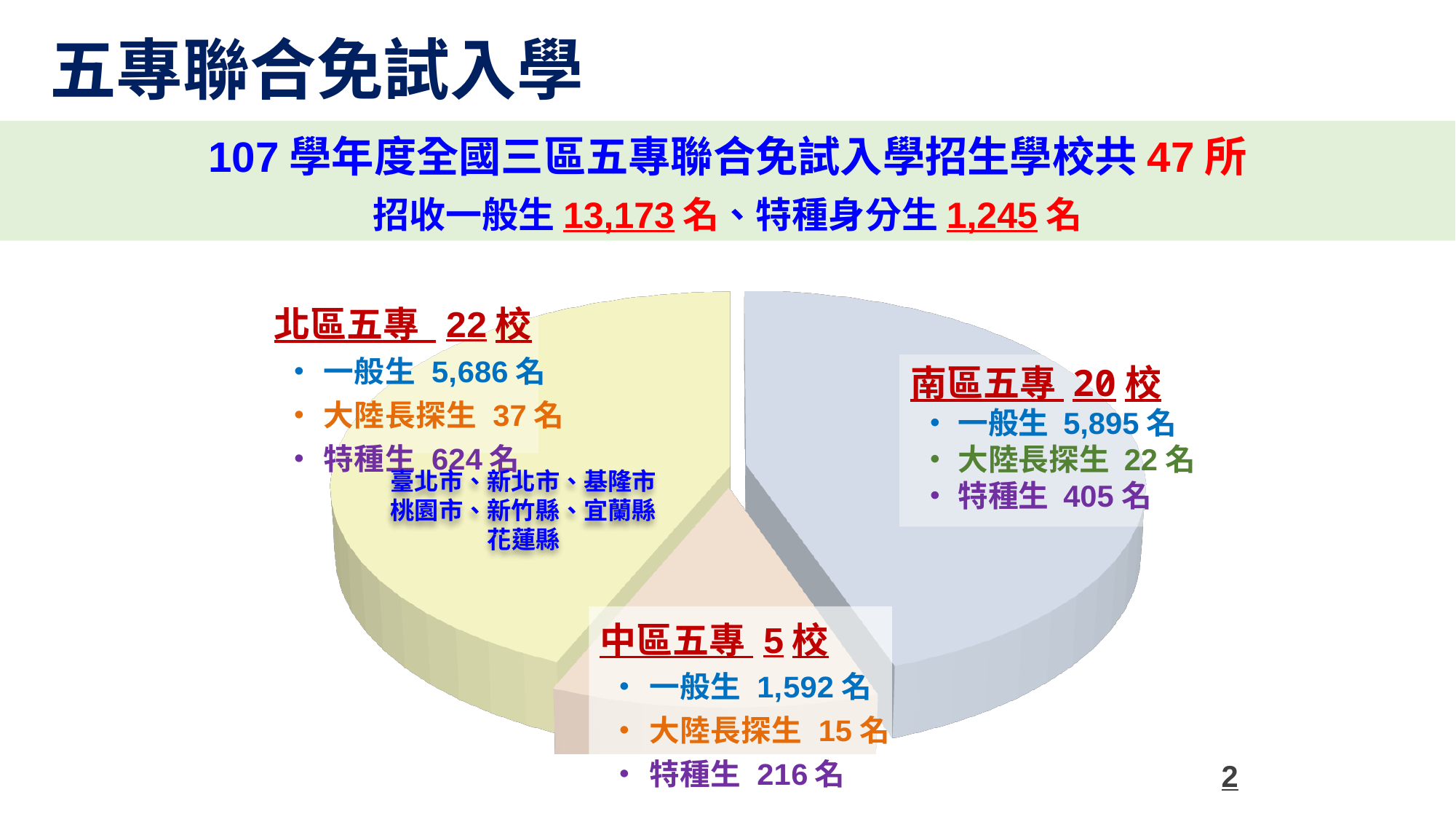

五專聯合免試入學
107學年度全國三區五專聯合免試入學招生學校共47所
招收一般生13,173名、特種身分生1,245名

[unsupported chart]

南區五專 20校
•一般生 5,895名
•大陸長探生 22名
•特種生 405名
臺北市、新北市、基隆市
桃園市、新竹縣、宜蘭縣
花蓮縣
2